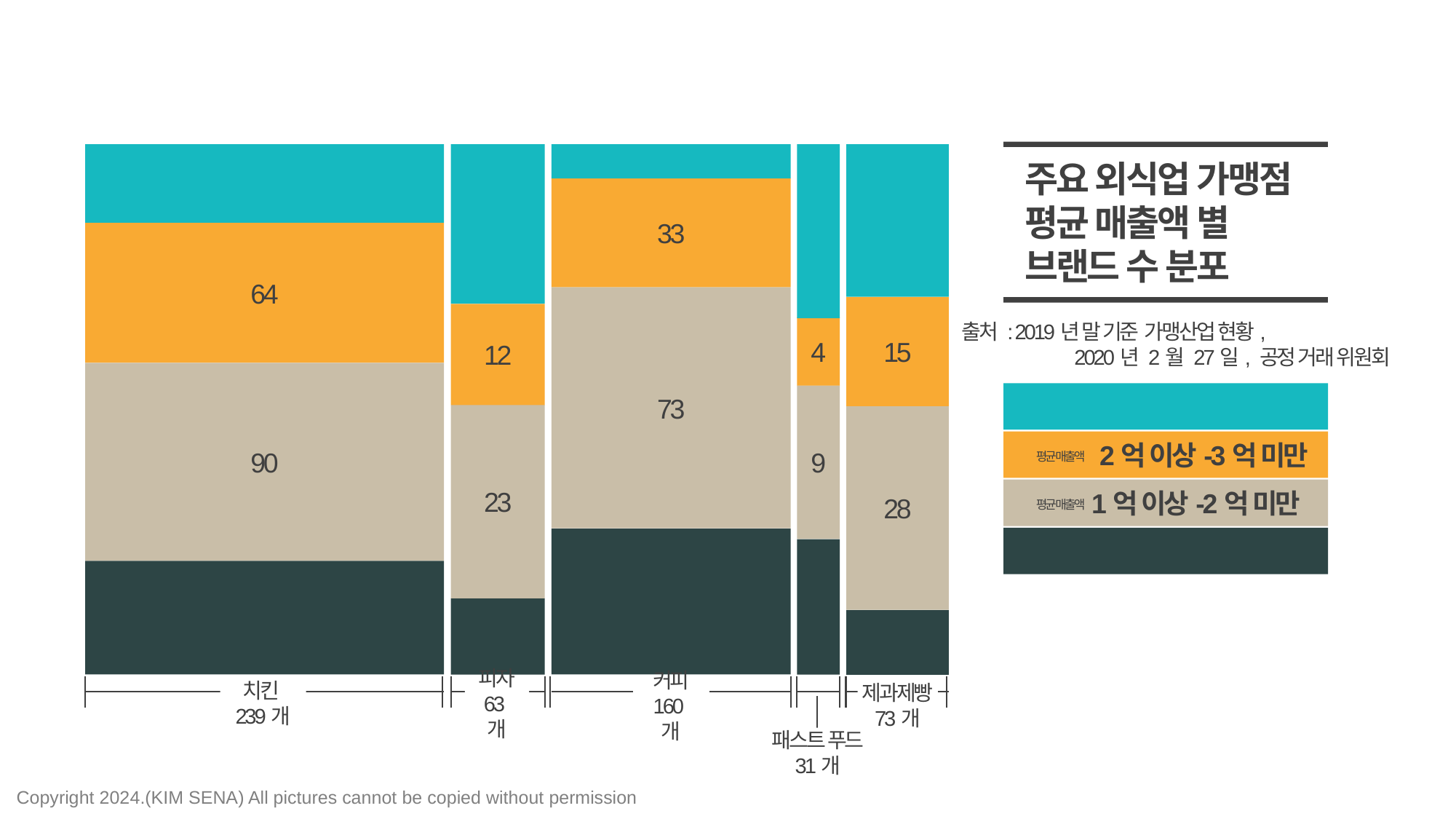

2009년 여성

2019년 여성

2019년 남성

단위  :  %
10

33

73

44

34

64

90

51

19

12

23

9

21

15

28

9
주요 외식업 가맹점
평균 매출액 별
브랜드 수 분포
10
출처 : 2019년 말 기준  가맹산업 현황,
	 2020년 2월 27일, 공정 거래 위원회

4
평균 매출액 3억 이상

평균 매출액 2억 이상-3억 미만
9
평균 매출액 1억 이상-2억 미만
평균 매출액 1억 미만

8

피자
63개
치킨
239개
커피
160개
제과제빵
73개

패스트 푸드
31개